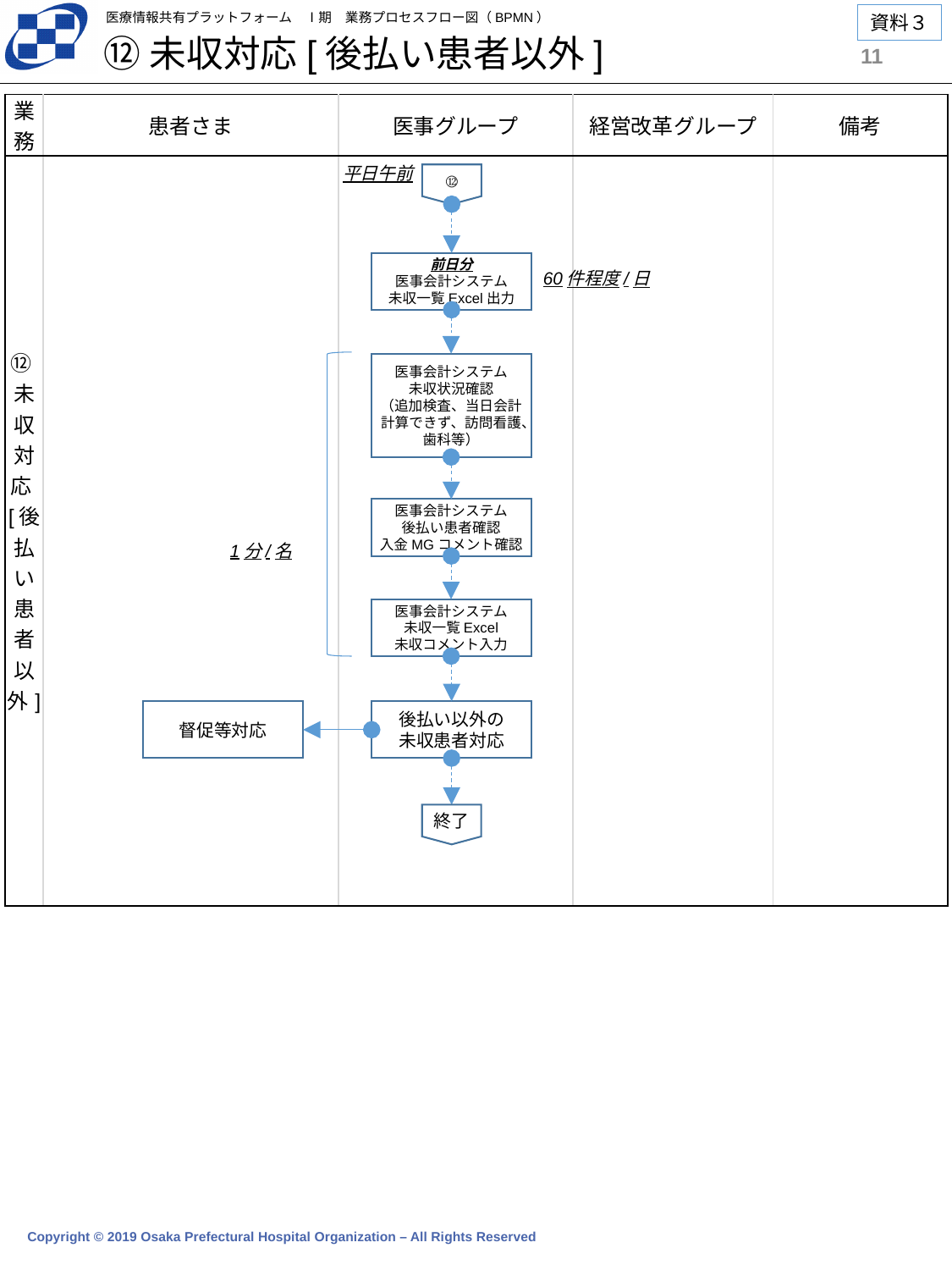

⑫未収対応[後払い患者以外]
11

| 業務 | 患者さま | 医事グループ | 経営改革グループ | 備考 |
| --- | --- | --- | --- | --- |
| ⑫未収対応[後払い患者以外] |  |  |  |  |
平日午前
⑫
前日分
医事会計システム
未収一覧Excel出力
60件程度/日

医事会計システム
未収状況確認
（追加検査、当日会計計算できず、訪問看護、歯科等）
医事会計システム
後払い患者確認
入金MGコメント確認
1分/名
医事会計システム
未収一覧Excel
未収コメント入力
督促等対応
後払い以外の
未収患者対応
終了